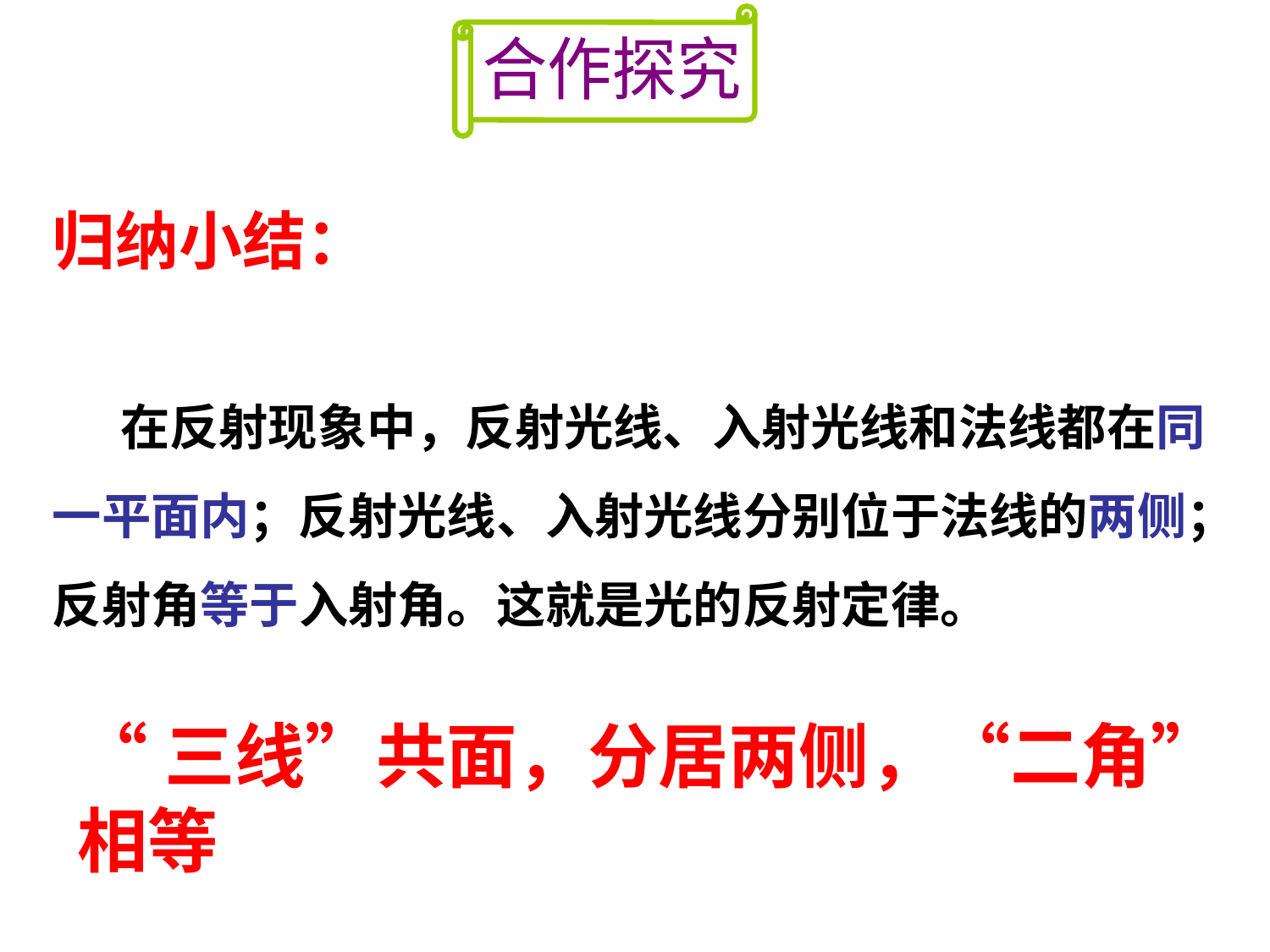

合作探究
归纳小结：

     在反射现象中，反射光线、入射光线和法线都在同一平面内；反射光线、入射光线分别位于法线的两侧；反射角等于入射角。这就是光的反射定律。
“三线”共面，分居两侧，“二角”相等